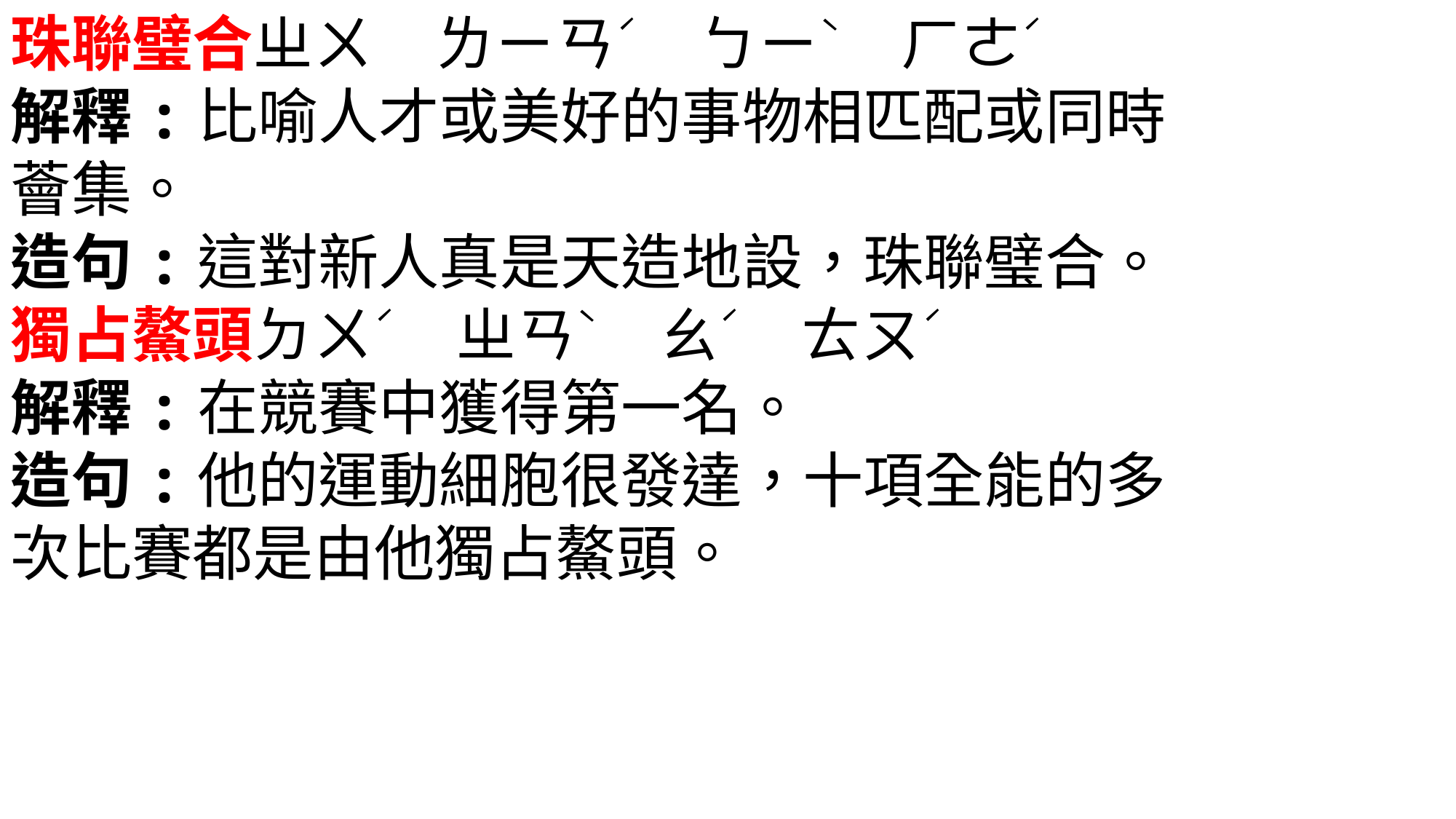

珠聯璧合ㄓㄨ　ㄌㄧㄢˊ　ㄅㄧˋ　ㄏㄜˊ
解釋:比喻人才或美好的事物相匹配或同時薈集。
造句:這對新人真是天造地設，珠聯璧合。
獨占鰲頭ㄉㄨˊ　ㄓㄢˋ　ㄠˊ　ㄊㄡˊ
解釋:在競賽中獲得第一名。
造句:他的運動細胞很發達，十項全能的多次比賽都是由他獨占鰲頭。